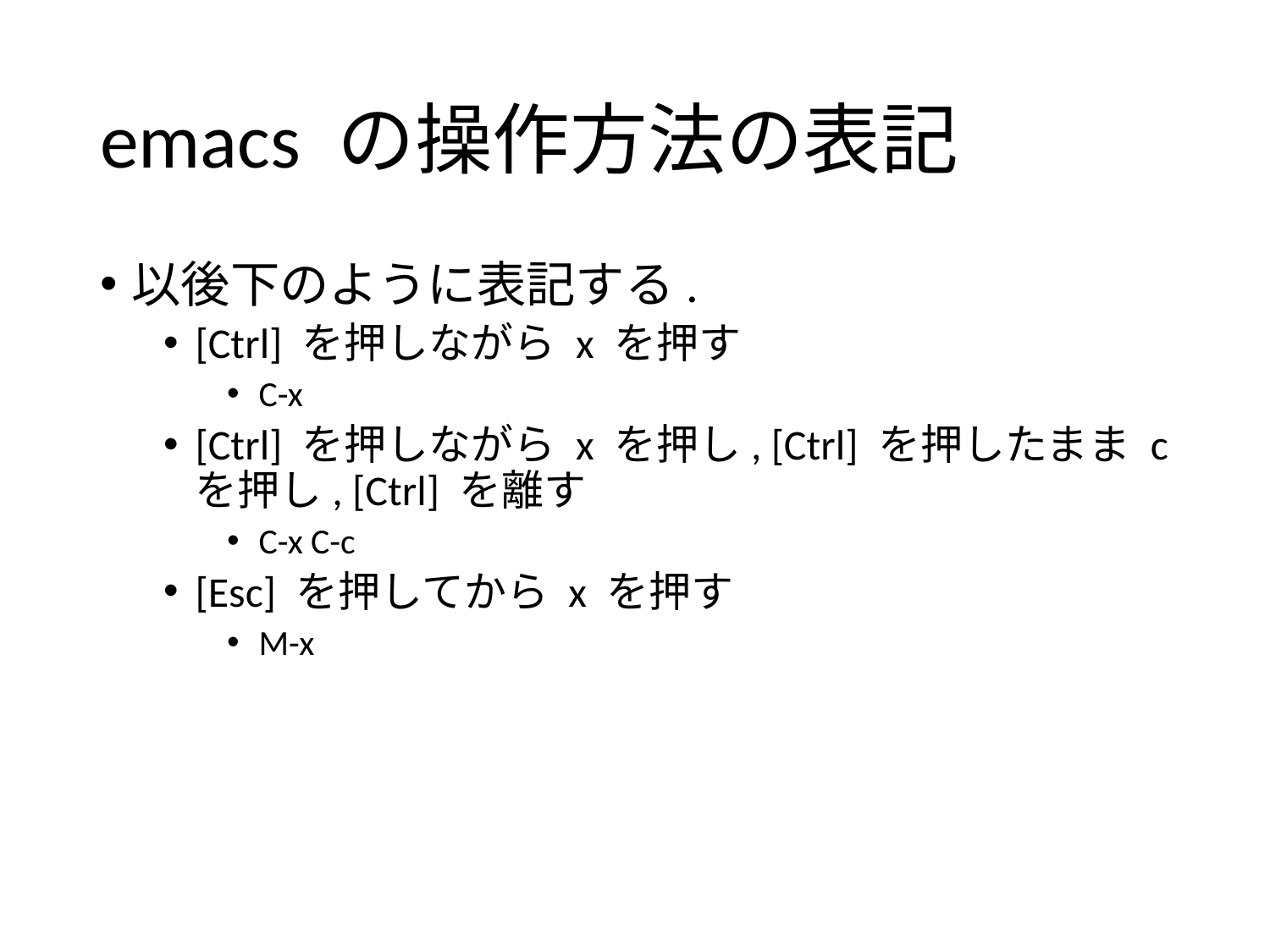

# emacs の操作方法の表記
以後下のように表記する.
[Ctrl] を押しながら x を押す
C-x
[Ctrl] を押しながら x を押し, [Ctrl] を押したまま c を押し, [Ctrl] を離す
C-x C-c
[Esc] を押してから x を押す
M-x